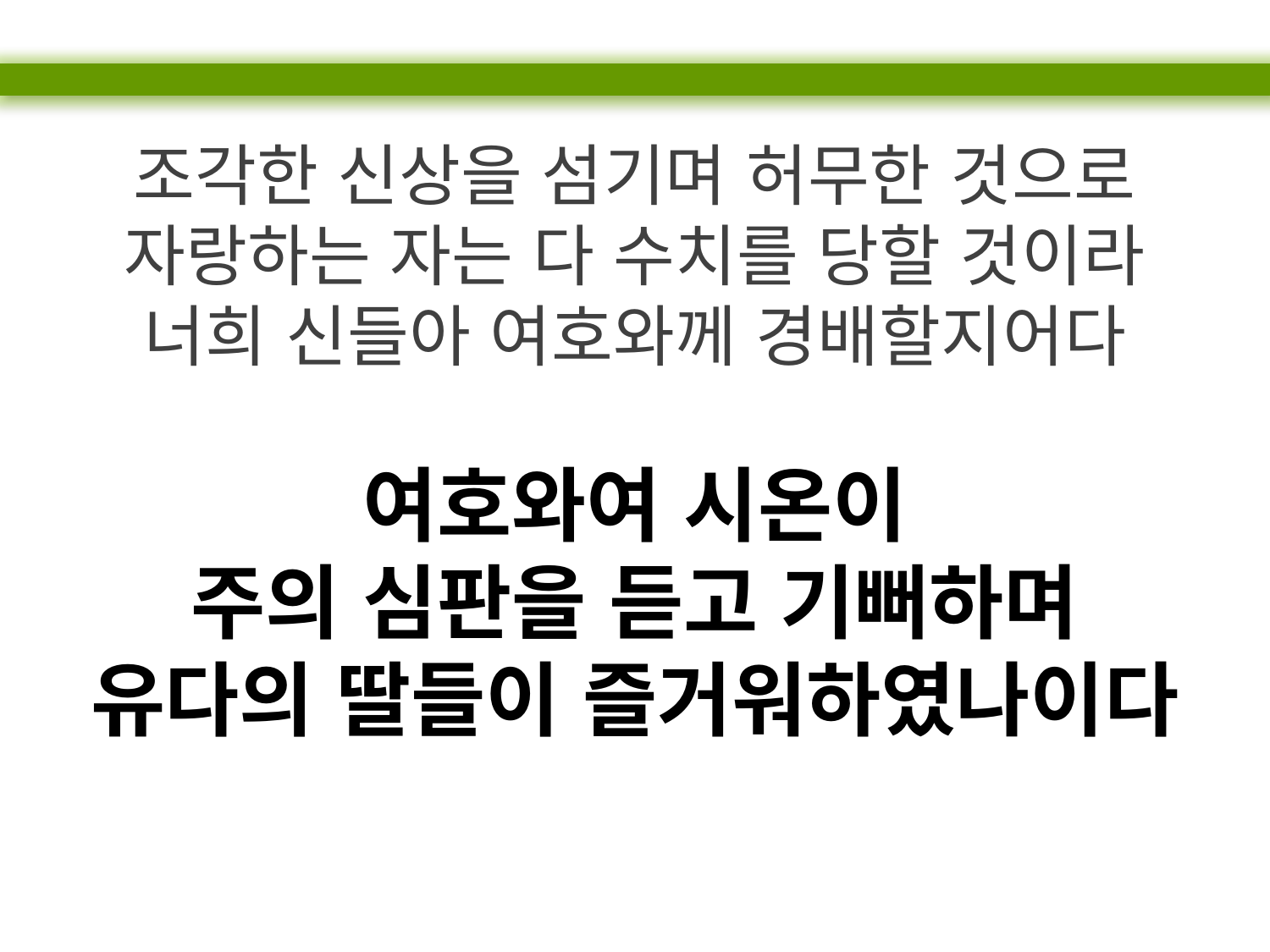

조각한 신상을 섬기며 허무한 것으로
자랑하는 자는 다 수치를 당할 것이라
너희 신들아 여호와께 경배할지어다
여호와여 시온이
주의 심판을 듣고 기뻐하며
유다의 딸들이 즐거워하였나이다